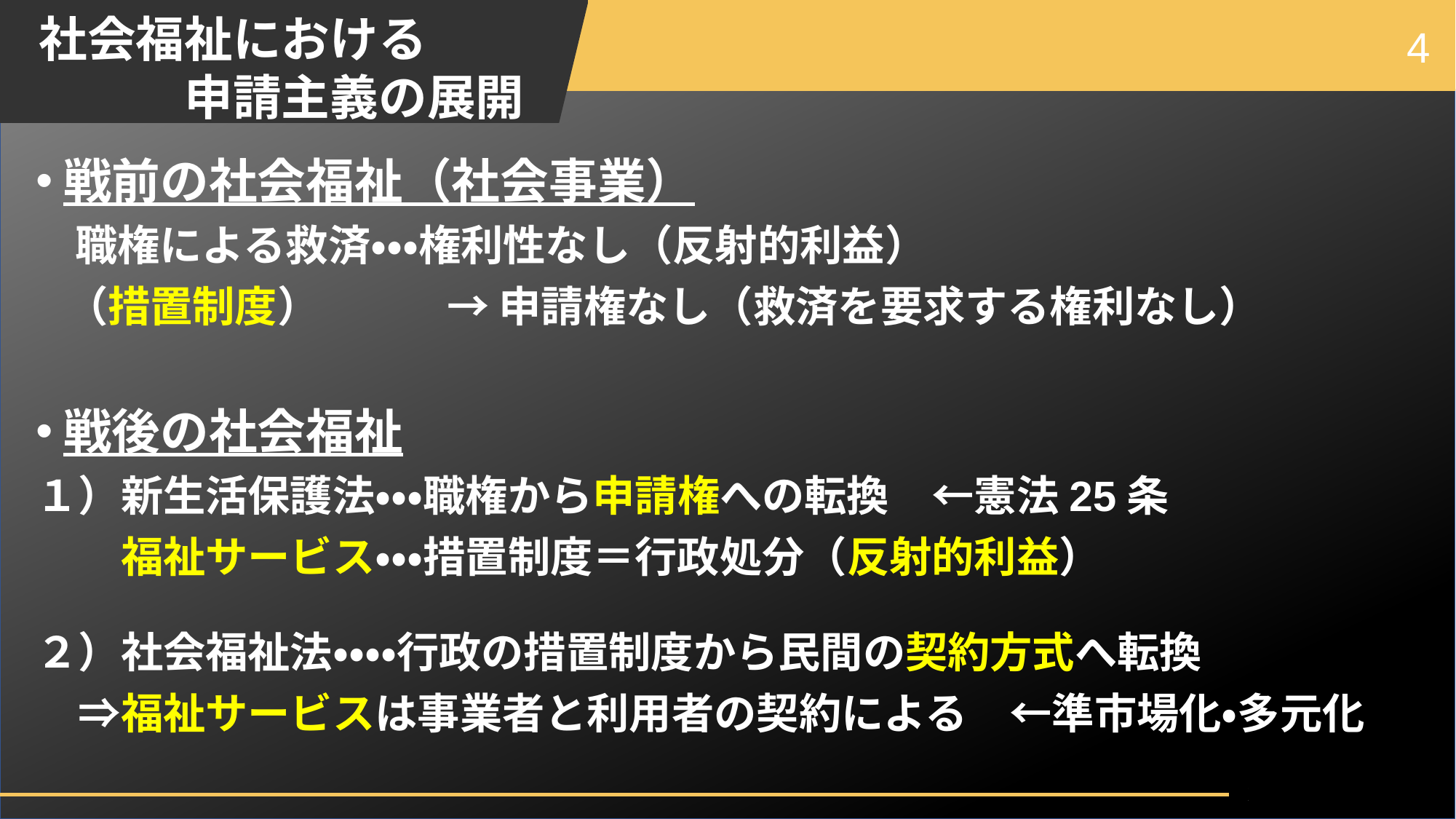

社会福祉における
　　　申請主義の展開
4
戦前の社会福祉（社会事業）
   職権による救済・・・権利性なし（反射的利益）
  （措置制度）　　　→ 申請権なし（救済を要求する権利なし）

戦後の社会福祉
１）新生活保護法・・・職権から申請権への転換　←憲法25条
　　福祉サービス・・・措置制度＝行政処分（反射的利益）

２）社会福祉法・・・・行政の措置制度から民間の契約方式へ転換
　⇒福祉サービスは事業者と利用者の契約による　←準市場化・多元化